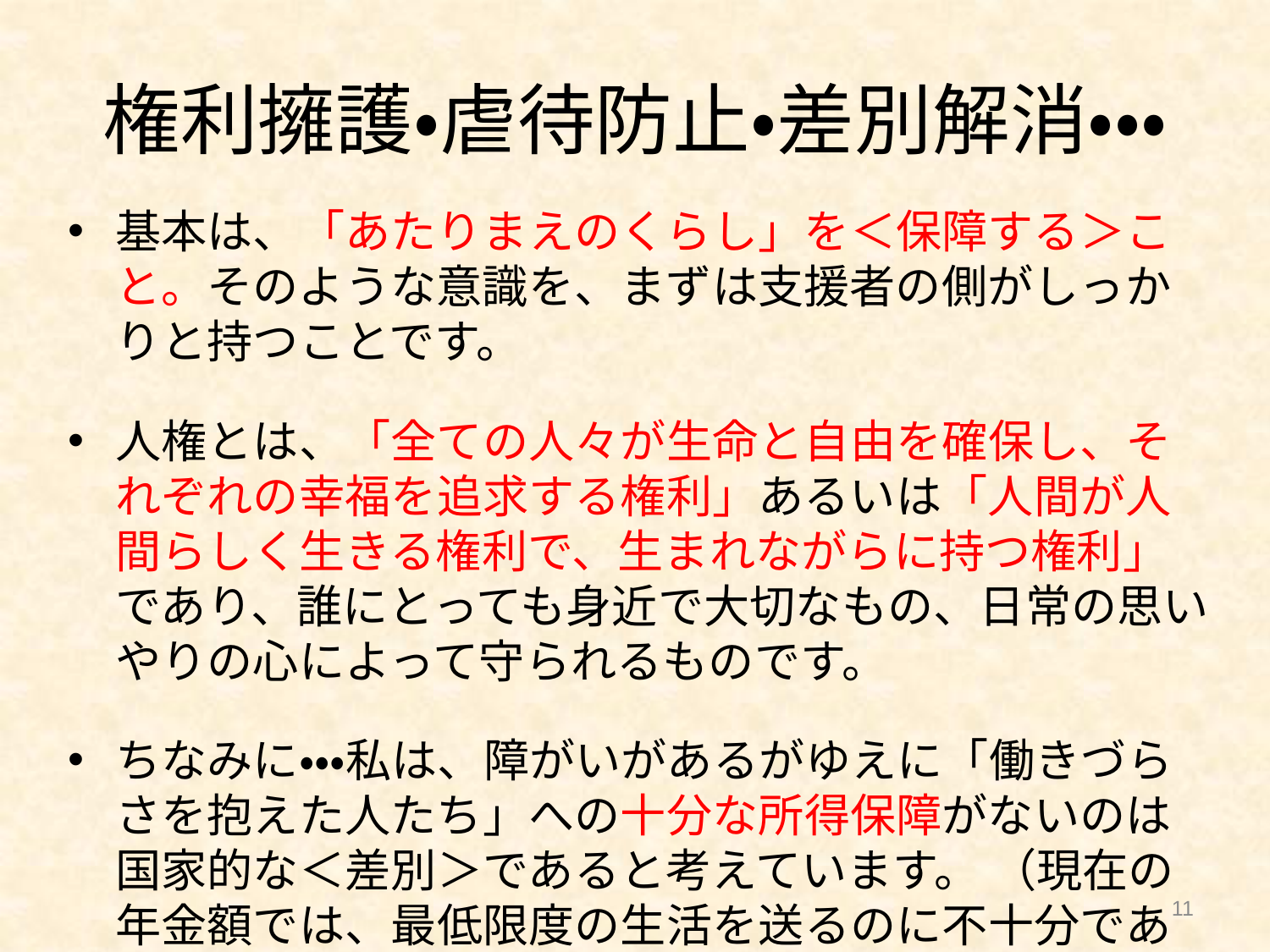

# 権利擁護・虐待防止・差別解消・・・
基本は、「あたりまえのくらし」を＜保障する＞こと。そのような意識を、まずは支援者の側がしっかりと持つことです。

人権とは、「全ての人々が生命と自由を確保し、それぞれの幸福を追求する権利」あるいは「人間が人間らしく生きる権利で、生まれながらに持つ権利」であり、誰にとっても身近で大切なもの、日常の思いやりの心によって守られるものです。

ちなみに・・・私は、障がいがあるがゆえに「働きづらさを抱えた人たち」への十分な所得保障がないのは国家的な＜差別＞であると考えています。 （現在の年金額では、最低限度の生活を送るのに不十分であるため。）

11